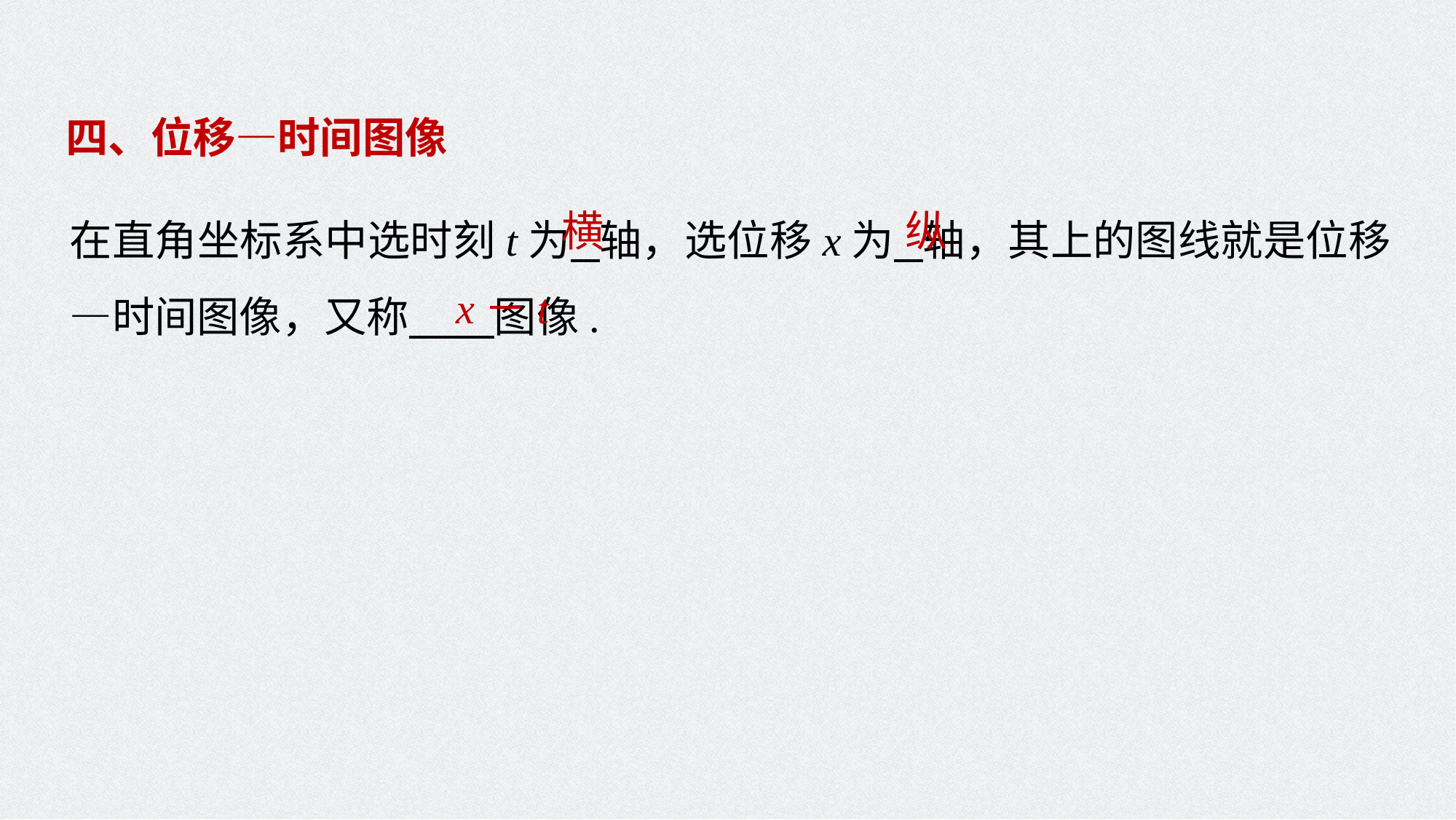

四、位移—时间图像
在直角坐标系中选时刻t为   轴，选位移x为   轴，其上的图线就是位移—时间图像，又称         图像.
横
纵
x－t